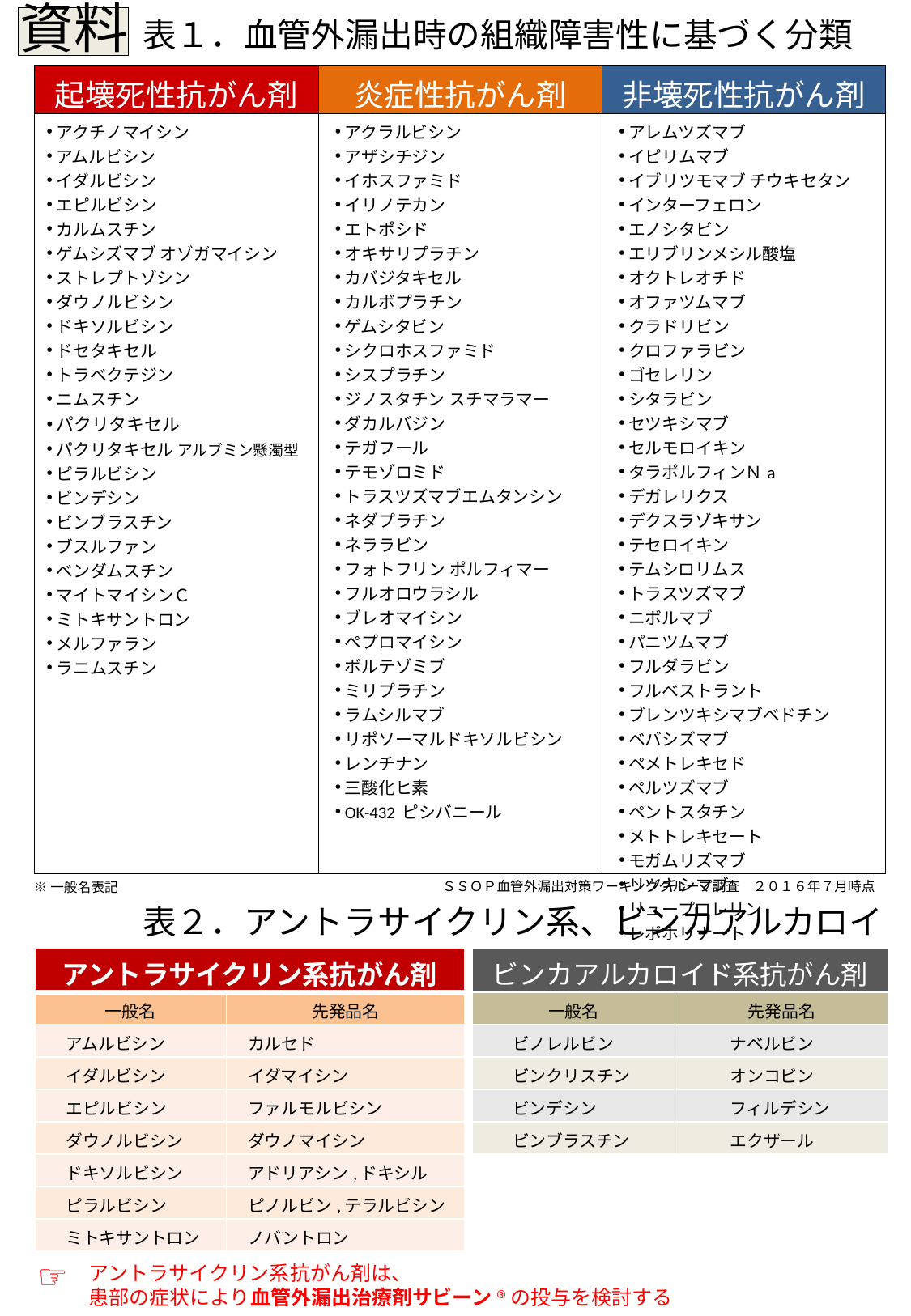

資料

表１．血管外漏出時の組織障害性に基づく分類
| 起壊死性抗がん剤 | 炎症性抗がん剤 | 非壊死性抗がん剤 |
| --- | --- | --- |
| アクチノマイシン アムルビシン イダルビシン エピルビシン カルムスチン ゲムシズマブ オゾガマイシン ストレプトゾシン ダウノルビシン ドキソルビシン ドセタキセル トラベクテジン ニムスチン パクリタキセル パクリタキセル アルブミン懸濁型 ピラルビシン ビンデシン ビンブラスチン ブスルファン ベンダムスチン マイトマイシンＣ ミトキサントロン メルファラン ラニムスチン | アクラルビシン アザシチジン イホスファミド イリノテカン エトポシド オキサリプラチン カバジタキセル カルボプラチン ゲムシタビン シクロホスファミド シスプラチン ジノスタチン スチマラマー ダカルバジン テガフール テモゾロミド トラスツズマブエムタンシン ネダプラチン ネララビン フォトフリン ポルフィマー フルオロウラシル ブレオマイシン ペプロマイシン ボルテゾミブ ミリプラチン ラムシルマブ リポソーマルドキソルビシン レンチナン 三酸化ヒ素 OK-432 ピシバニール | アレムツズマブ イピリムマブ イブリツモマブ チウキセタン インターフェロン エノシタビン エリブリンメシル酸塩 オクトレオチド オファツムマブ クラドリビン クロファラビン ゴセレリン シタラビン セツキシマブ セルモロイキン タラポルフィンＮa デガレリクス デクスラゾキサン テセロイキン テムシロリムス トラスツズマブ ニボルマブ パニツムマブ フルダラビン フルベストラント ブレンツキシマブベドチン ベバシズマブ ペメトレキセド ペルツズマブ ペントスタチン メトトレキセート モガムリズマブ リツキシマブ リュープロレリン レボホリナート ロイコボリン L-アスパラギナーゼ BCG |
ＳＳＯＰ血管外漏出対策ワーキンググループ調査　２０１６年７月時点
※一般名表記
表２．アントラサイクリン系、ビンカアルカロイド系一覧
| アントラサイクリン系抗がん剤 |  |
| --- | --- |
| 一般名 | 先発品名 |
| アムルビシン | カルセド |
| イダルビシン | イダマイシン |
| エピルビシン | ファルモルビシン |
| ダウノルビシン | ダウノマイシン |
| ドキソルビシン | アドリアシン,ドキシル |
| ピラルビシン | ピノルビン,テラルビシン |
| ミトキサントロン | ノバントロン |
| ビンカアルカロイド系抗がん剤 |  |
| --- | --- |
| 一般名 | 先発品名 |
| ビノレルビン | ナベルビン |
| ビンクリスチン | オンコビン |
| ビンデシン | フィルデシン |
| ビンブラスチン | エクザール |
☞
アントラサイクリン系抗がん剤は、
患部の症状により血管外漏出治療剤サビーン®の投与を検討する